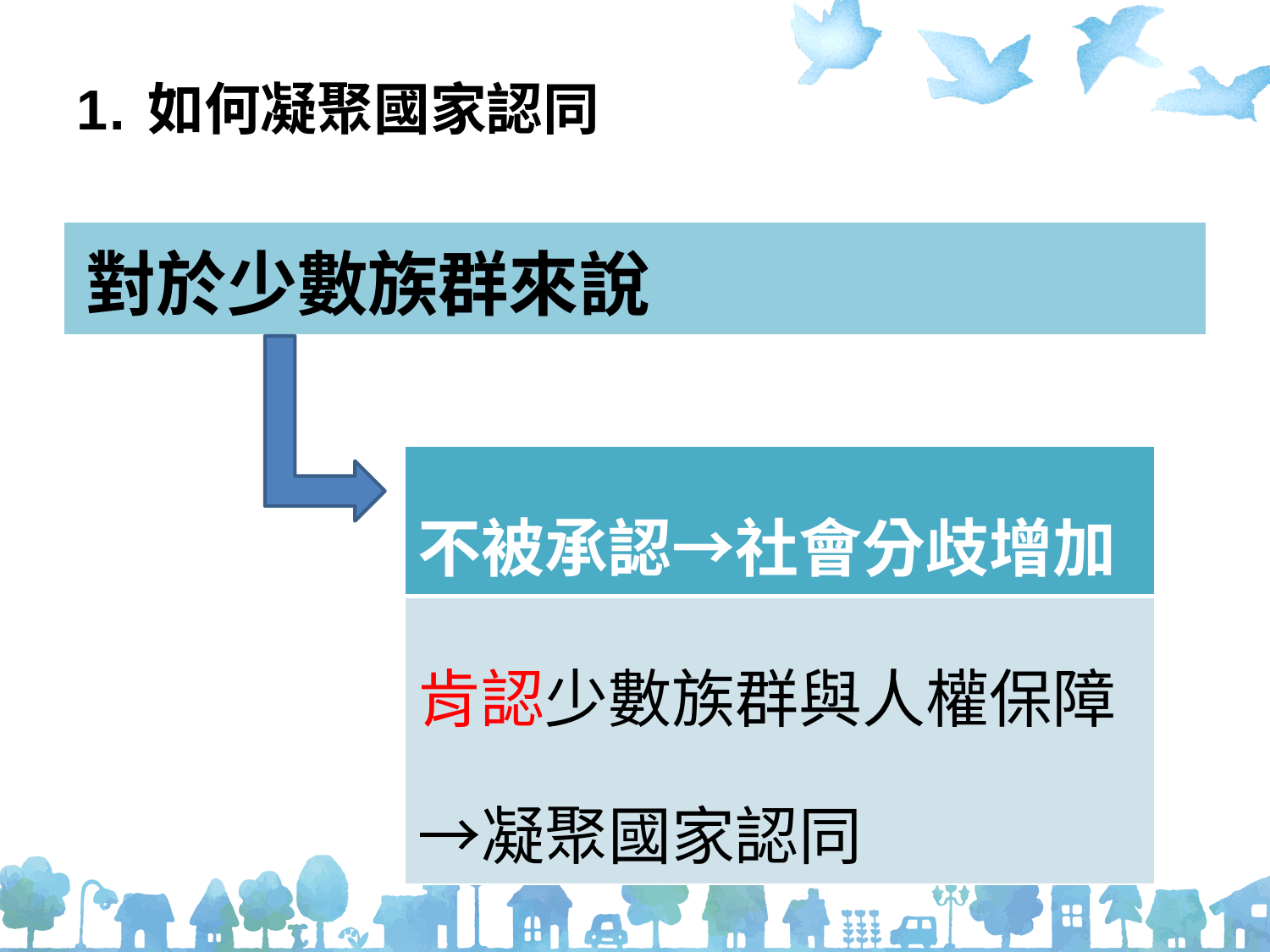

# 如何凝聚國家認同
| 對於少數族群來說 |
| --- |

| 不被承認→社會分歧增加 |
| --- |
| 肯認少數族群與人權保障→凝聚國家認同 |